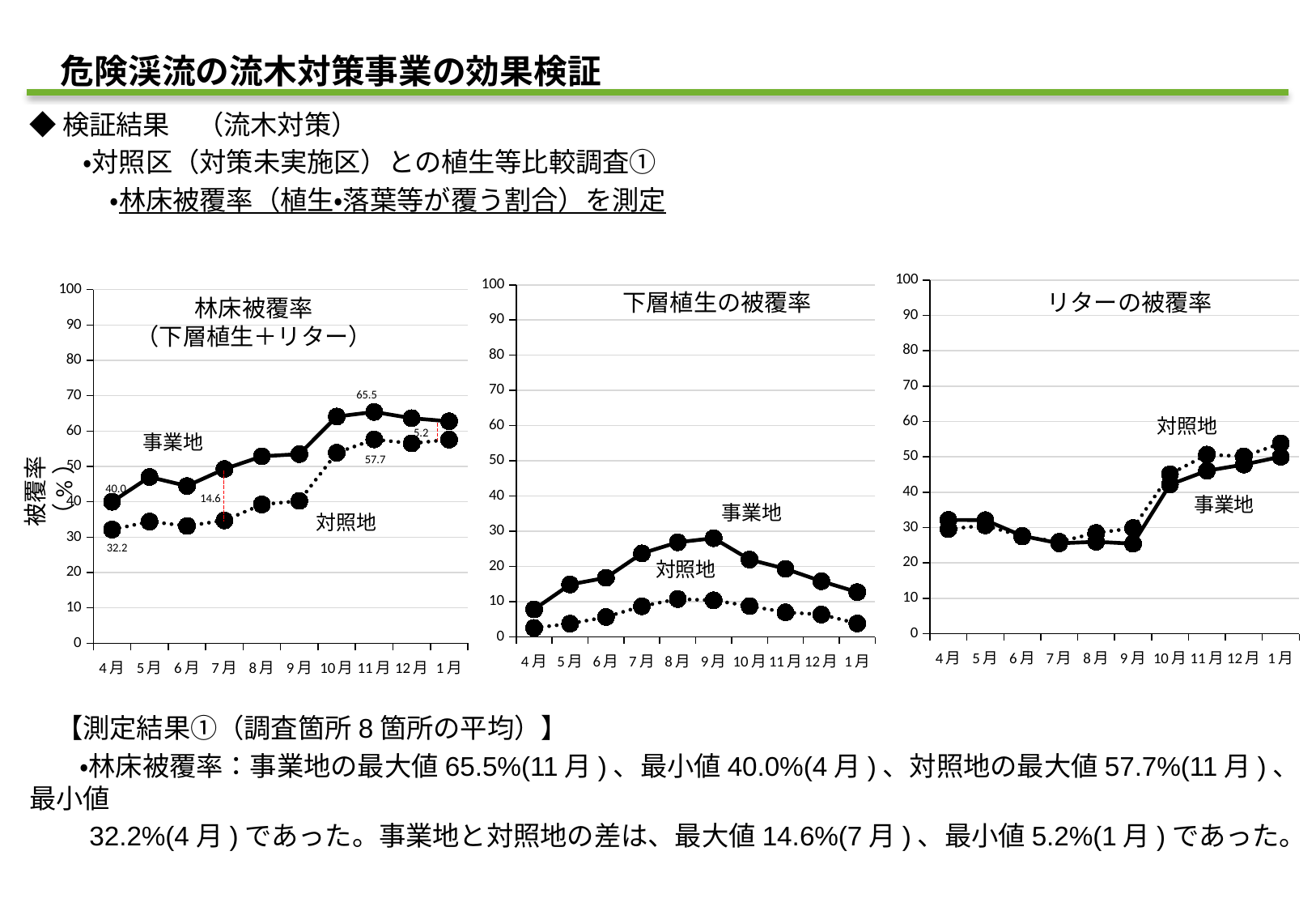

危険渓流の流木対策事業の効果検証

### Chart

| Category |
|---|
◆検証結果　（流木対策）
　　・対照区（対策未実施区）との植生等比較調査①
　　　・林床被覆率（植生・落葉等が覆う割合）を測定

　【測定結果①（調査箇所8箇所の平均）】
　　・林床被覆率：事業地の最大値65.5%(11月)、最小値40.0%(4月)、対照地の最大値57.7%(11月)、最小値
　　32.2%(4月)であった。事業地と対照地の差は、最大値14.6%(7月)、最小値5.2%(1月)であった。

### Chart

| Category | 対照区 | 伐採区 |
|---|---|---|
| 4月 | 29.575 | 32.175 |
| 5月 | 30.625 | 32.125 |
| 6月 | 27.5 | 27.675 |
| 7月 | 26.0 | 25.55 |
| 8月 | 28.475 | 26.0 |
| 9月 | 29.85 | 25.45 |
| 10月 | 45.1 | 42.15 |
| 11月 | 50.65 | 46.075 |
| 12月 | 50.15 | 47.825 |
| 1月 | 53.775 | 50.05 |

### Chart

| Category | 対照区 | 伐採区 |
|---|---|---|
| 4月 | 2.575 | 7.825 |
| 5月 | 3.775 | 14.9 |
| 6月 | 5.675 | 16.8 |
| 7月 | 8.725 | 23.725 |
| 8月 | 10.775 | 26.875 |
| 9月 | 10.4 | 28.05 |
| 10月 | 8.775 | 21.975 |
| 11月 | 7.0 | 19.35 |
| 12月 | 6.375 | 15.825 |
| 1月 | 3.825 | 12.725 |

### Chart

| Category | 対照区 | 伐採区 |
|---|---|---|
| 4月 | 32.15 | 40.0 |
| 5月 | 34.4 | 47.025 |
| 6月 | 33.175 | 44.475 |
| 7月 | 34.725 | 49.275000000000006 |
| 8月 | 39.25 | 52.875 |
| 9月 | 40.25 | 53.5 |
| 10月 | 53.875 | 64.125 |
| 11月 | 57.65 | 65.42500000000001 |
| 12月 | 56.525 | 63.650000000000006 |
| 1月 | 57.6 | 62.775 |
下層植生の被覆率
リターの被覆率
林床被覆率
（下層植生＋リター）

65.5
対照地
5.2
事業地
被覆率（%）
57.7
40.0
14.6
事業地
事業地
対照地
32.2
対照地